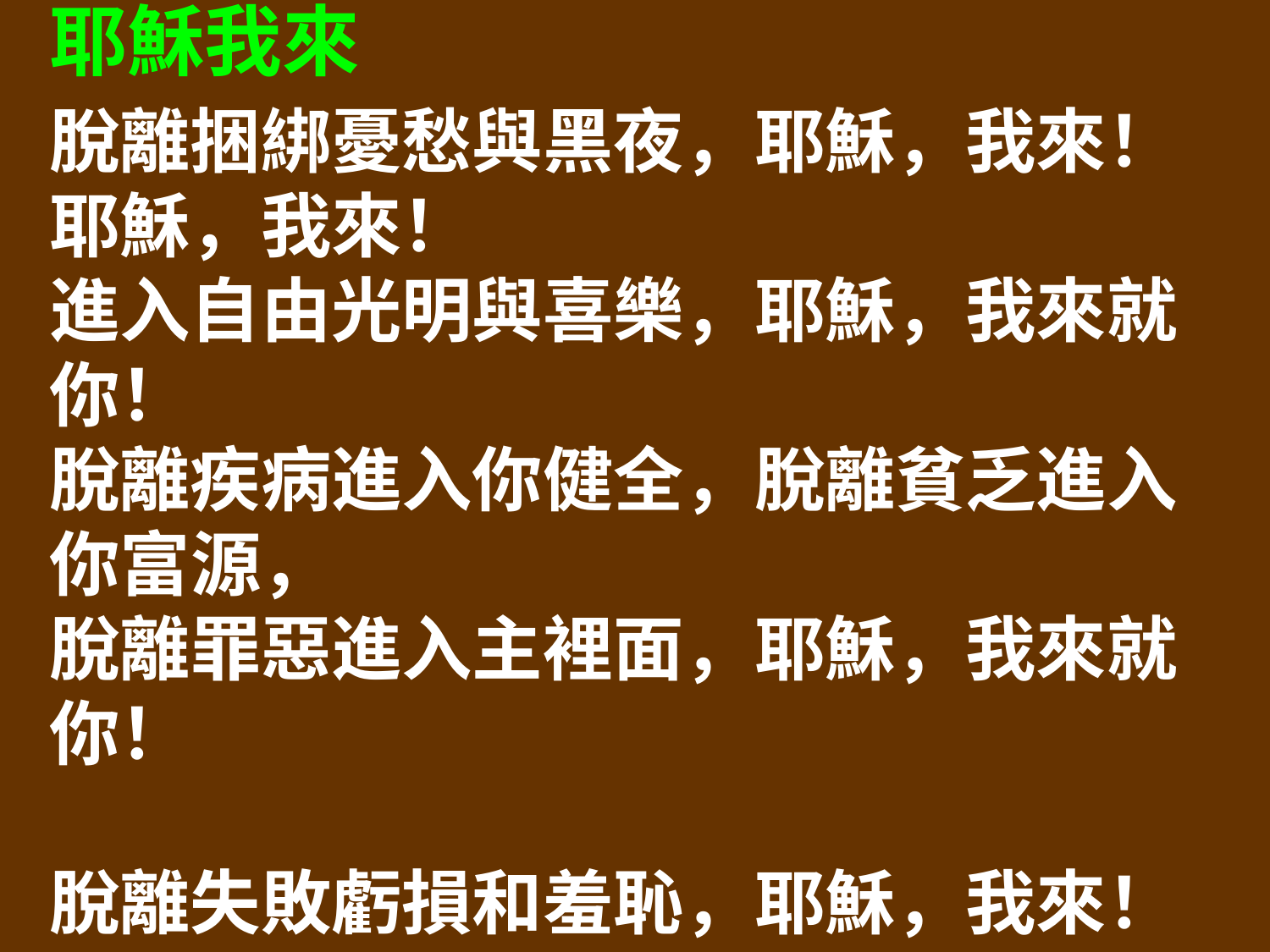

耶穌我來
脫離捆綁憂愁與黑夜，耶穌，我來！耶穌，我來！
進入自由光明與喜樂，耶穌，我來就你！
脫離疾病進入你健全，脫離貧乏進入你富源，
脫離罪惡進入主裡面，耶穌，我來就你！

脫離失敗虧損和羞恥，耶穌，我來！耶穌，我來！
進入十架榮耀的福址，耶穌，我來就你！
脫離痛苦進入你滋潤，脫離風波進入你安穩，
脫離怨嘆進入你歡欣，耶穌，我來就你！